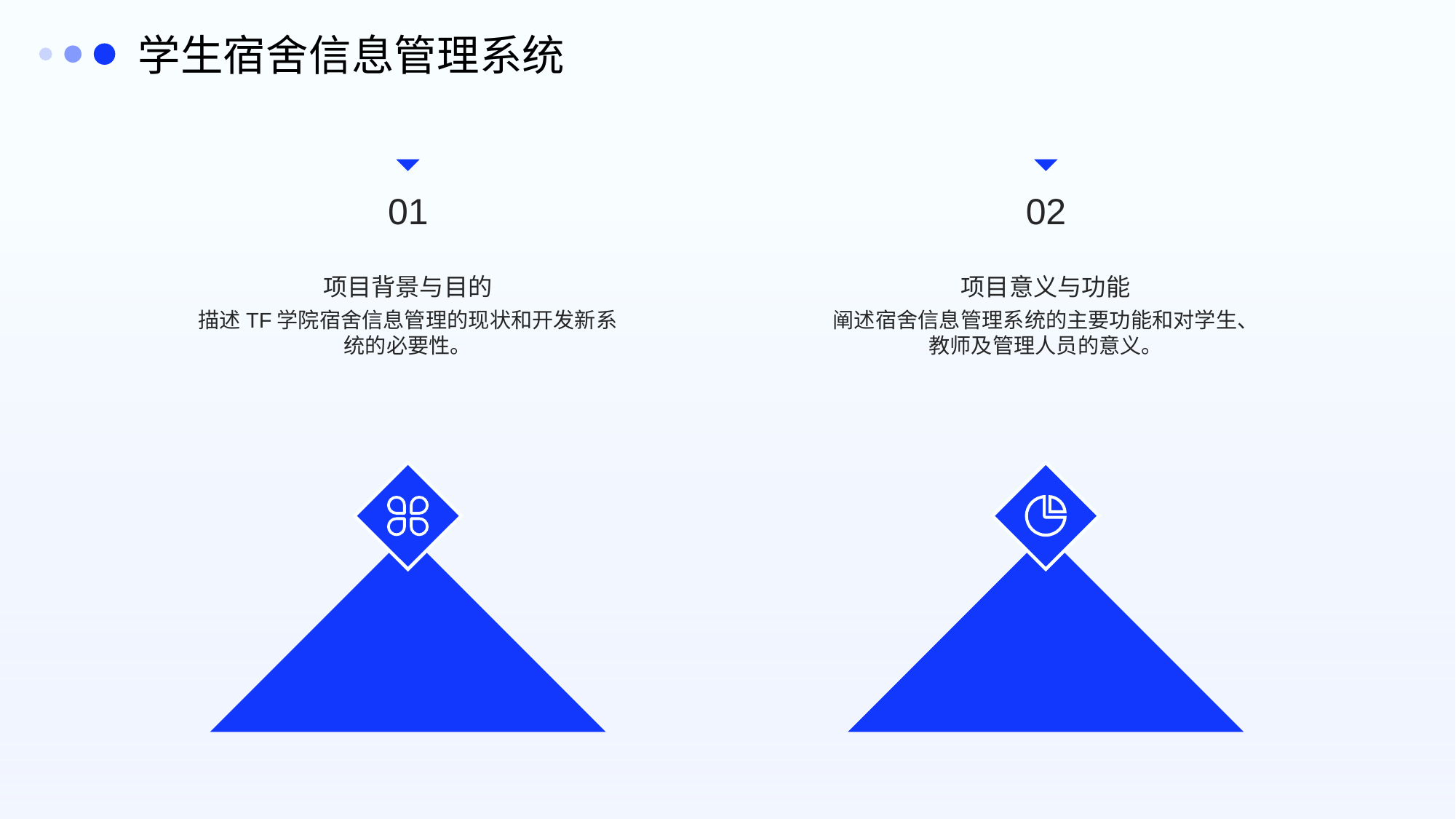

学生宿舍信息管理系统

01
02
项目背景与目的
项目意义与功能
描述TF学院宿舍信息管理的现状和开发新系统的必要性。
阐述宿舍信息管理系统的主要功能和对学生、教师及管理人员的意义。